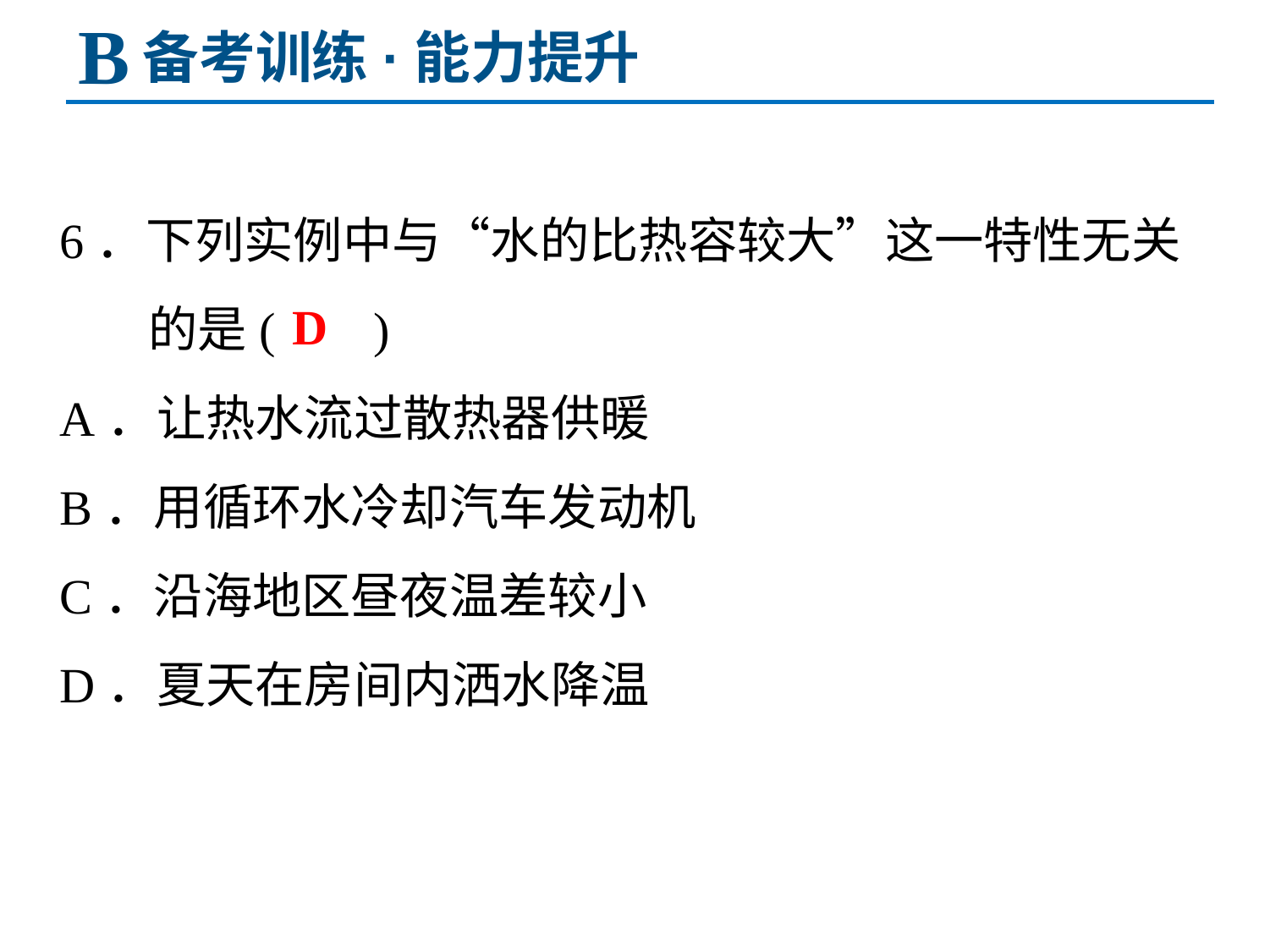

B
备考训练·能力提升
6．下列实例中与“水的比热容较大”这一特性无关
       的是(        )
A．让热水流过散热器供暖
B．用循环水冷却汽车发动机
C．沿海地区昼夜温差较小
D．夏天在房间内洒水降温

D